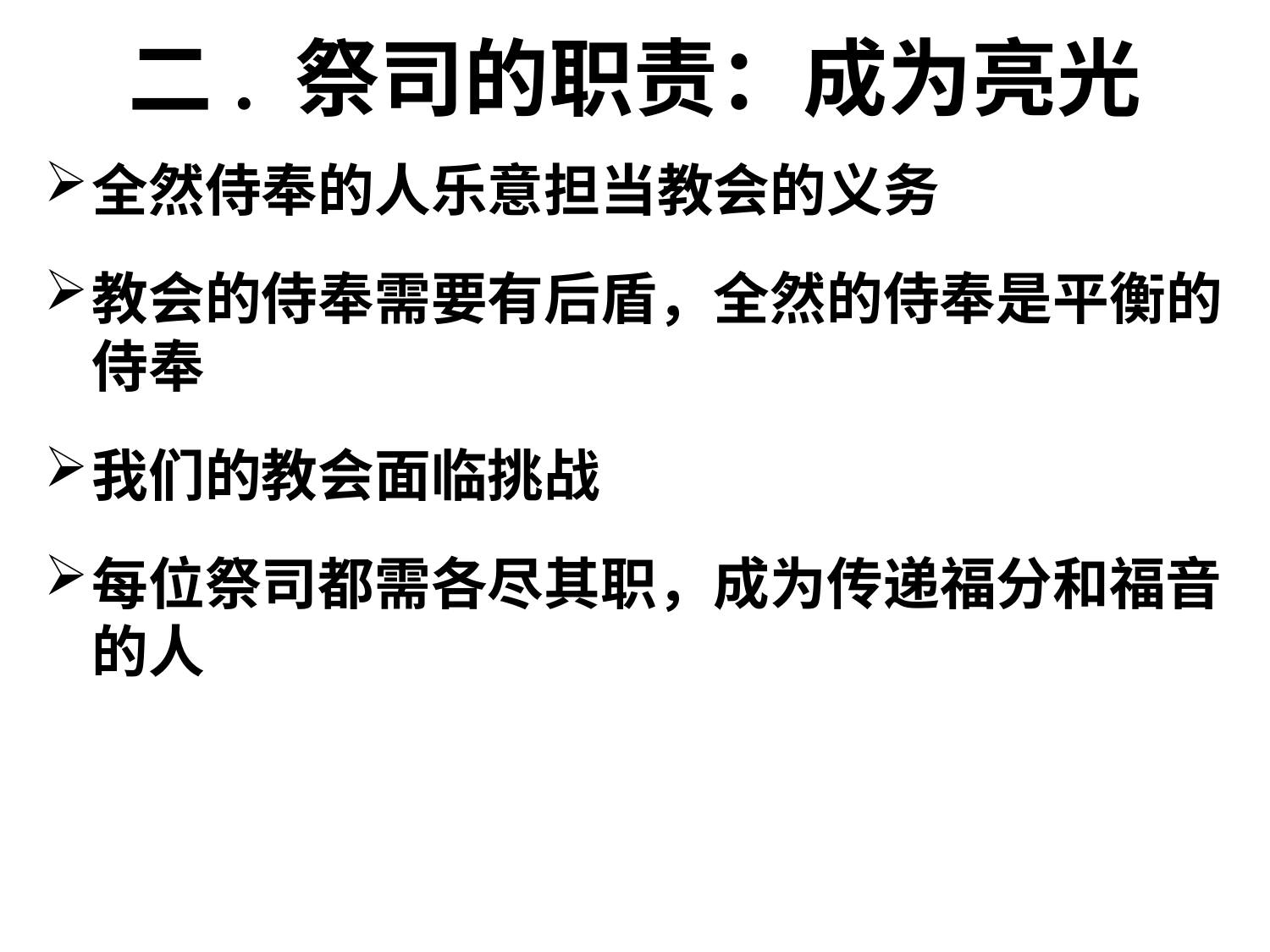

# 二. 祭司的职责：成为亮光
全然侍奉的人乐意担当教会的义务

教会的侍奉需要有后盾，全然的侍奉是平衡的侍奉

我们的教会面临挑战

每位祭司都需各尽其职，成为传递福分和福音的人